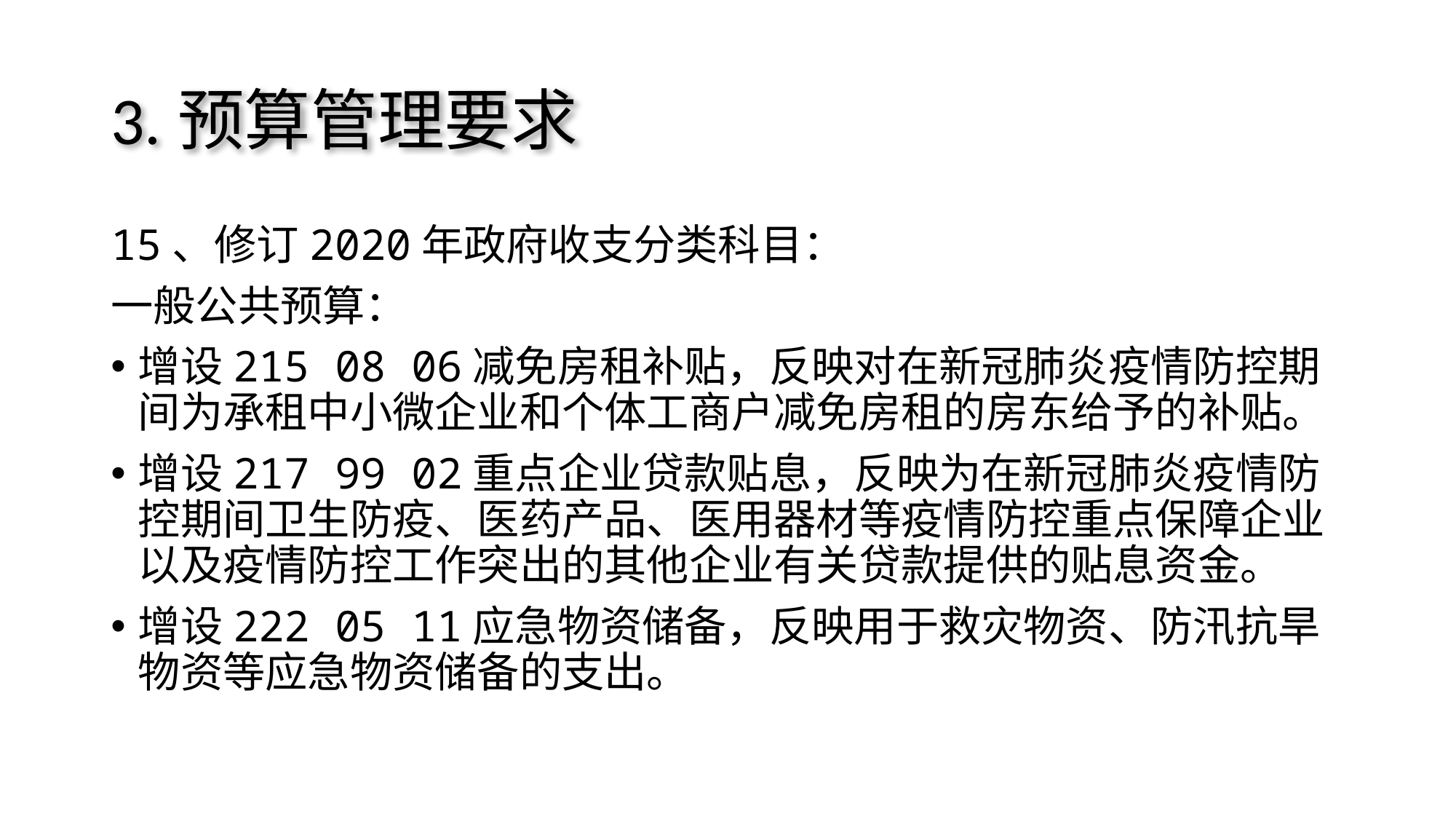

# 3.预算管理要求
15、修订2020年政府收支分类科目：
一般公共预算：
增设215 08 06减免房租补贴，反映对在新冠肺炎疫情防控期间为承租中小微企业和个体工商户减免房租的房东给予的补贴。
增设217 99 02重点企业贷款贴息，反映为在新冠肺炎疫情防控期间卫生防疫、医药产品、医用器材等疫情防控重点保障企业以及疫情防控工作突出的其他企业有关贷款提供的贴息资金。
增设222 05 11应急物资储备，反映用于救灾物资、防汛抗旱物资等应急物资储备的支出。
17